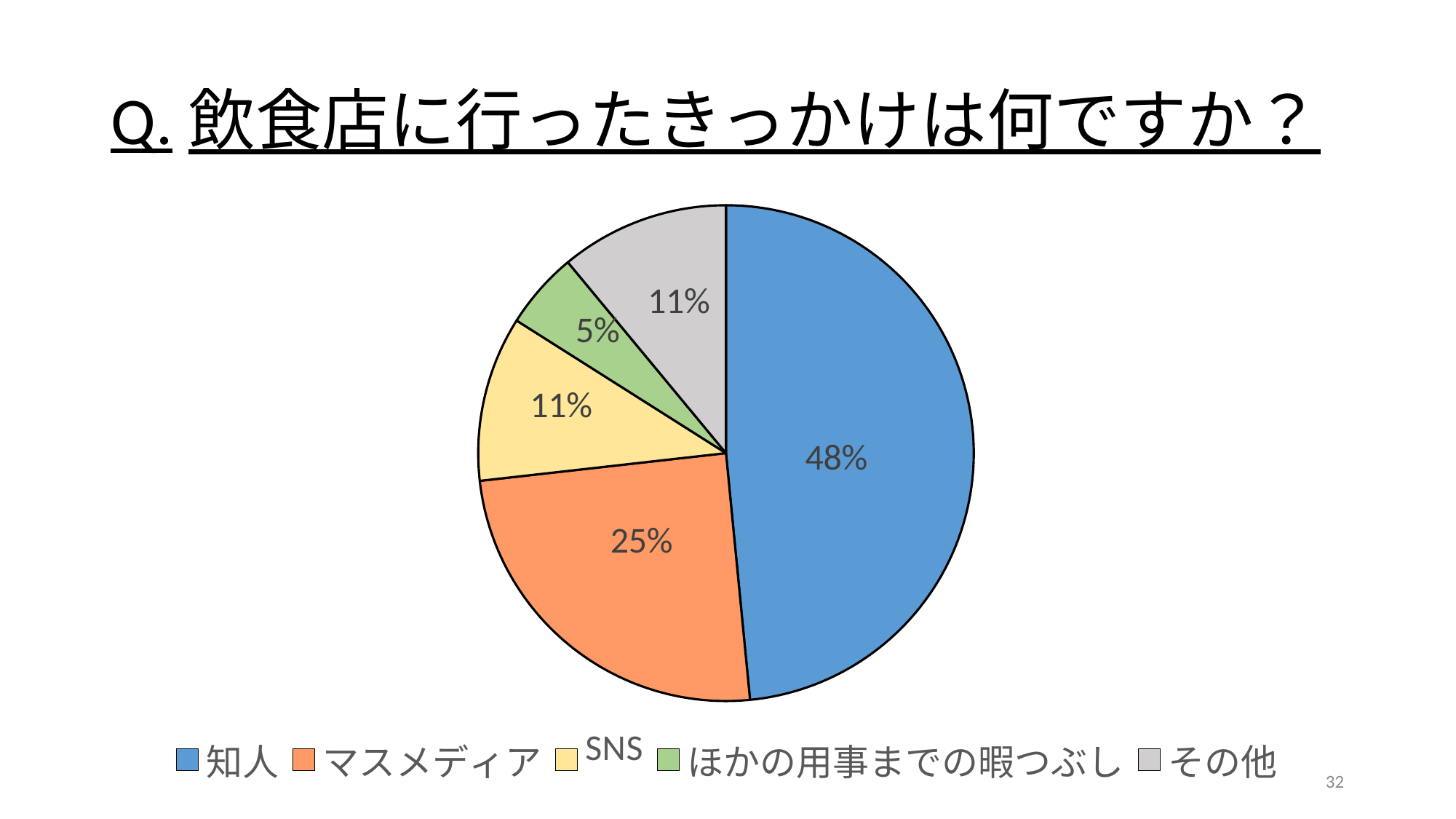

# Q.飲食店に行ったきっかけは何ですか？

### Chart

| Category |  |
|---|---|
| 知人 | 0.4838709677419355 |
| マスメディア | 0.24731182795698925 |
| SNS | 0.10752688172043011 |
| ほかの用事までの暇つぶし | 0.05 |
| その他 | 0.11 |
32